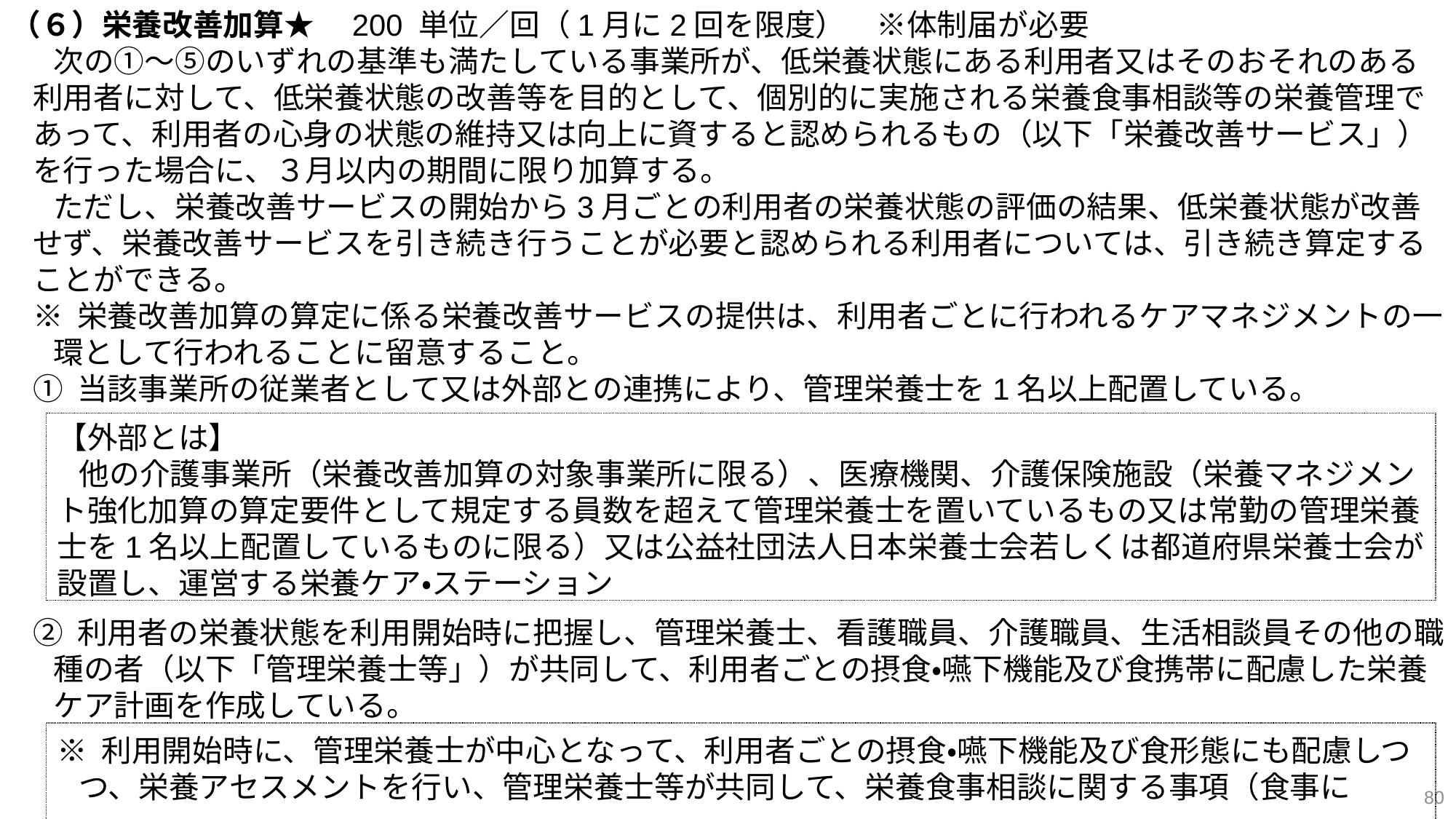

（６）栄養改善加算★　200 単位／回（1月に2回を限度）　※体制届が必要
次の①～⑤のいずれの基準も満たしている事業所が、低栄養状態にある利用者又はそのおそれのある利用者に対して、低栄養状態の改善等を目的として、個別的に実施される栄養食事相談等の栄養管理であって、利用者の心身の状態の維持又は向上に資すると認められるもの（以下「栄養改善サービス」）を行った場合に、３月以内の期間に限り加算する。
ただし、栄養改善サービスの開始から3月ごとの利用者の栄養状態の評価の結果、低栄養状態が改善せず、栄養改善サービスを引き続き行うことが必要と認められる利用者については、引き続き算定することができる。
※ 栄養改善加算の算定に係る栄養改善サービスの提供は、利用者ごとに行われるケアマネジメントの一環として行われることに留意すること。
① 当該事業所の従業者として又は外部との連携により、管理栄養士を1名以上配置している。

② 利用者の栄養状態を利用開始時に把握し、管理栄養士、看護職員、介護職員、生活相談員その他の職種の者（以下「管理栄養士等」）が共同して、利用者ごとの摂食・嚥下機能及び食携帯に配慮した栄養ケア計画を作成している。

【外部とは】
他の介護事業所（栄養改善加算の対象事業所に限る）、医療機関、介護保険施設（栄養マネジメント強化加算の算定要件として規定する員数を超えて管理栄養士を置いているもの又は常勤の管理栄養士を1名以上配置しているものに限る）又は公益社団法人日本栄養士会若しくは都道府県栄養士会が設置し、運営する栄養ケア・ステーション
※ 利用開始時に、管理栄養士が中心となって、利用者ごとの摂食・嚥下機能及び食形態にも配慮しつつ、栄養アセスメントを行い、管理栄養士等が共同して、栄養食事相談に関する事項（食事に

80